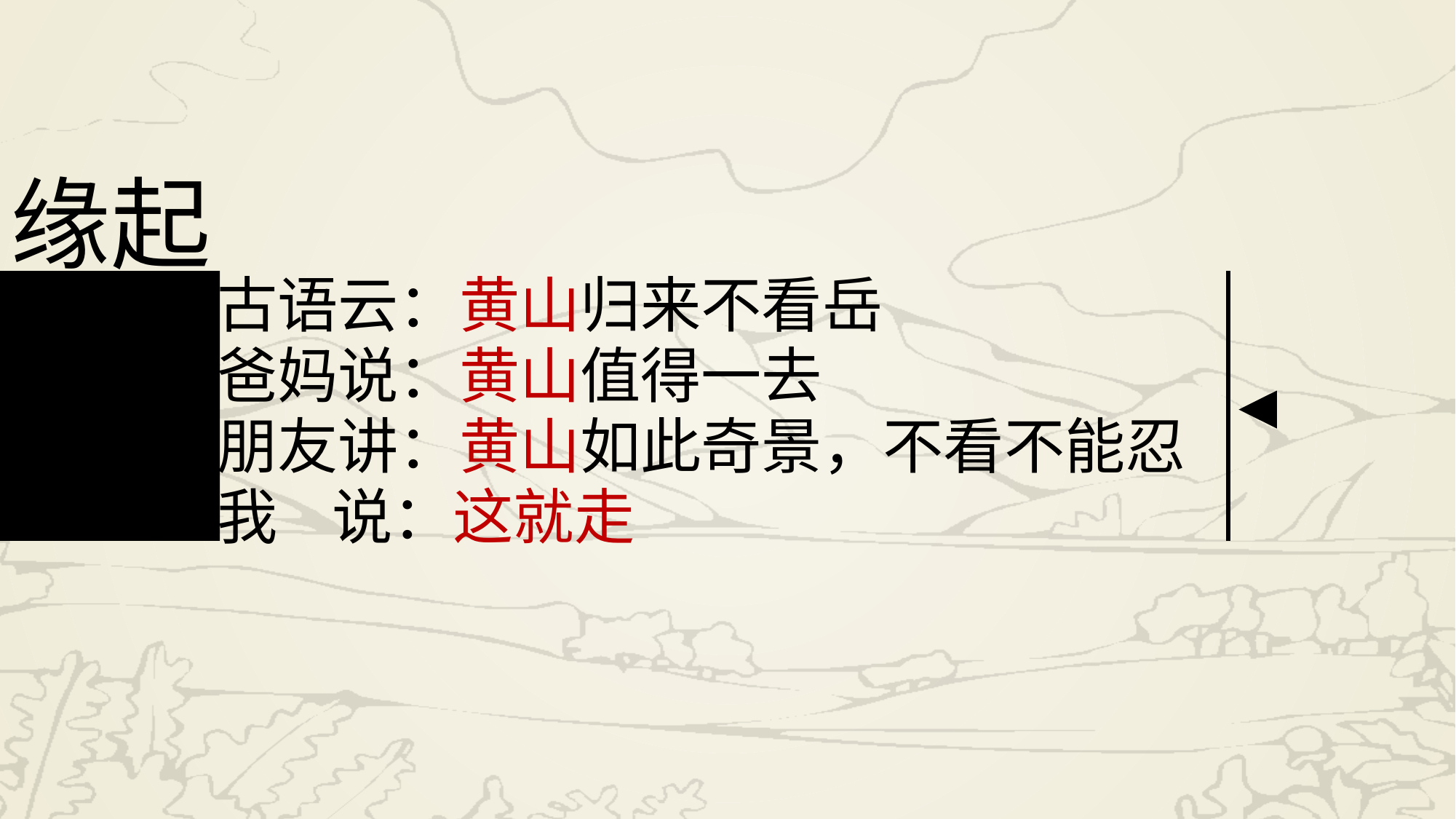

缘起
古语云：黄山归来不看岳
爸妈说：黄山值得一去
朋友讲：黄山如此奇景，不看不能忍
我    说：这就走